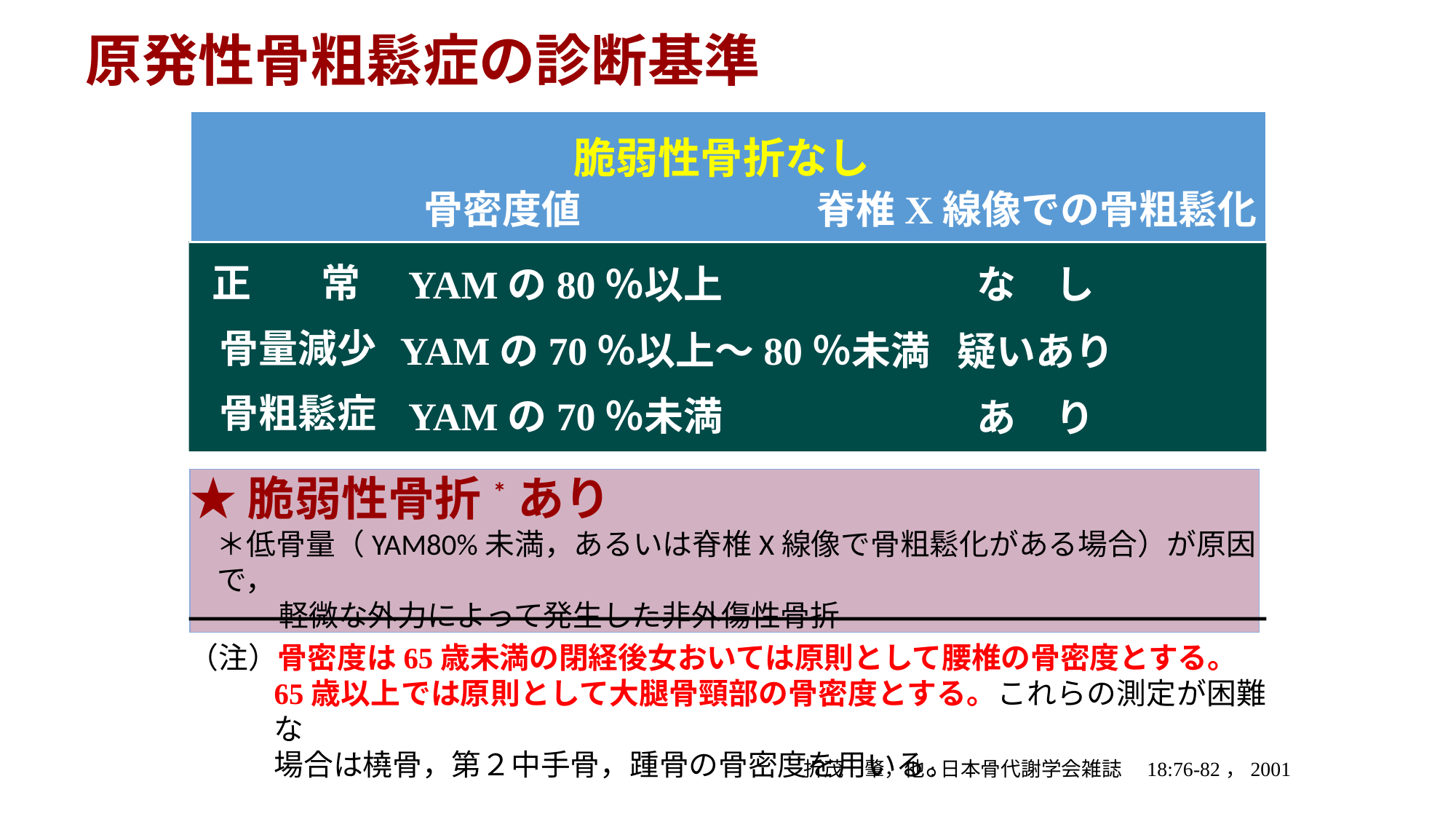

原発性骨粗鬆症の診断基準

脆弱性骨折なし
骨密度値
脊椎X線像での骨粗鬆化

正　　 常
YAMの80％以上
な　し
骨量減少
YAMの70％以上〜80％未満
疑いあり
骨粗鬆症
YAMの70％未満
あ　り
★脆弱性骨折*あり
　＊低骨量（YAM80%未満，あるいは脊椎X線像で骨粗鬆化がある場合）が原因で，
　　　軽微な外力によって発生した非外傷性骨折

（注）骨密度は65歳未満の閉経後女おいては原則として腰椎の骨密度とする。
	65歳以上では原則として大腿骨頸部の骨密度とする。これらの測定が困難な
場合は橈骨，第２中手骨，踵骨の骨密度を用いる。
折茂　肇，他:日本骨代謝学会雑誌　18:76-82，2001